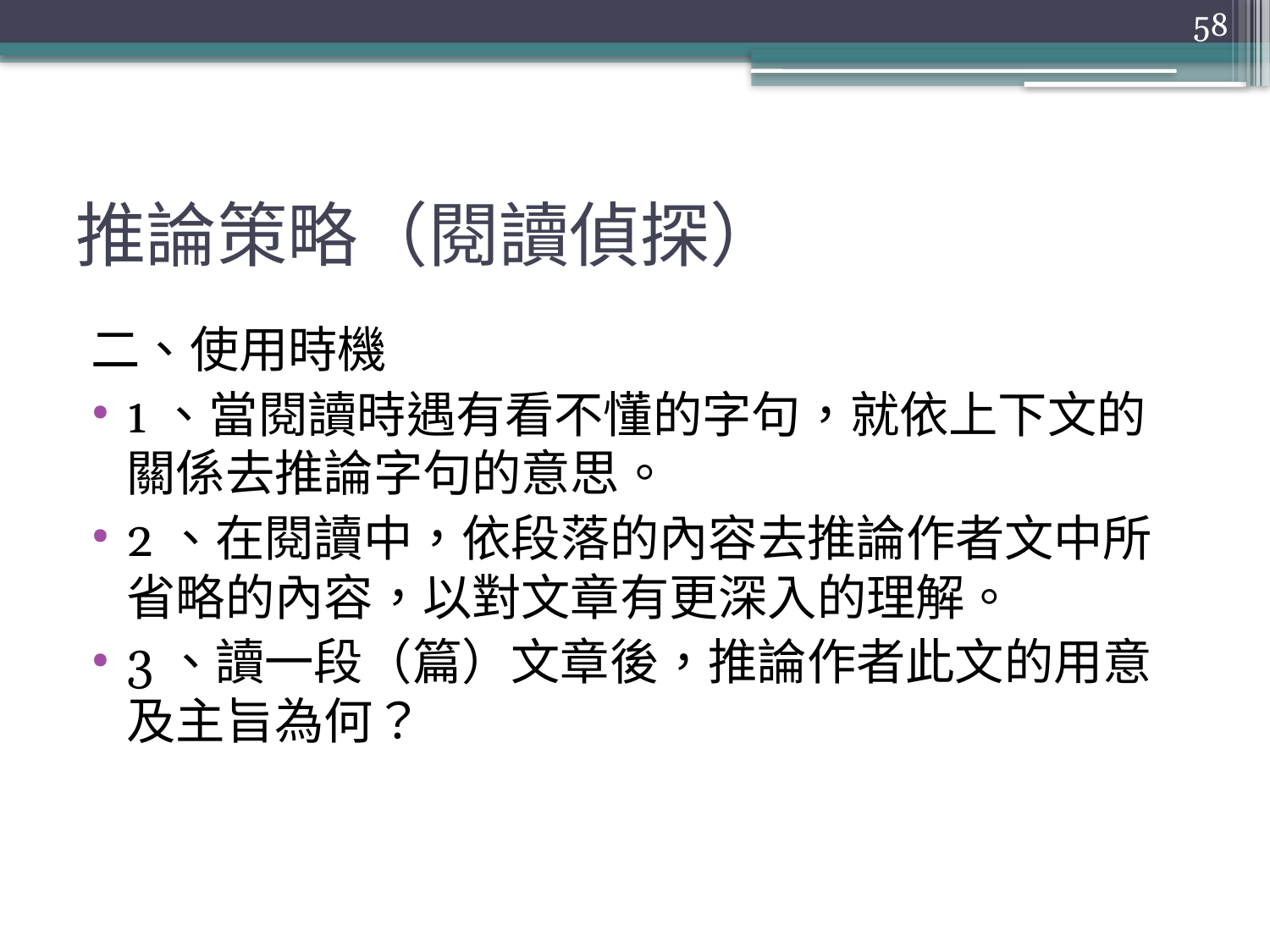

58

# 推論策略（閱讀偵探）
二、使用時機
1、當閱讀時遇有看不懂的字句，就依上下文的關係去推論字句的意思。
2、在閱讀中，依段落的內容去推論作者文中所省略的內容，以對文章有更深入的理解。
3、讀一段（篇）文章後，推論作者此文的用意及主旨為何？